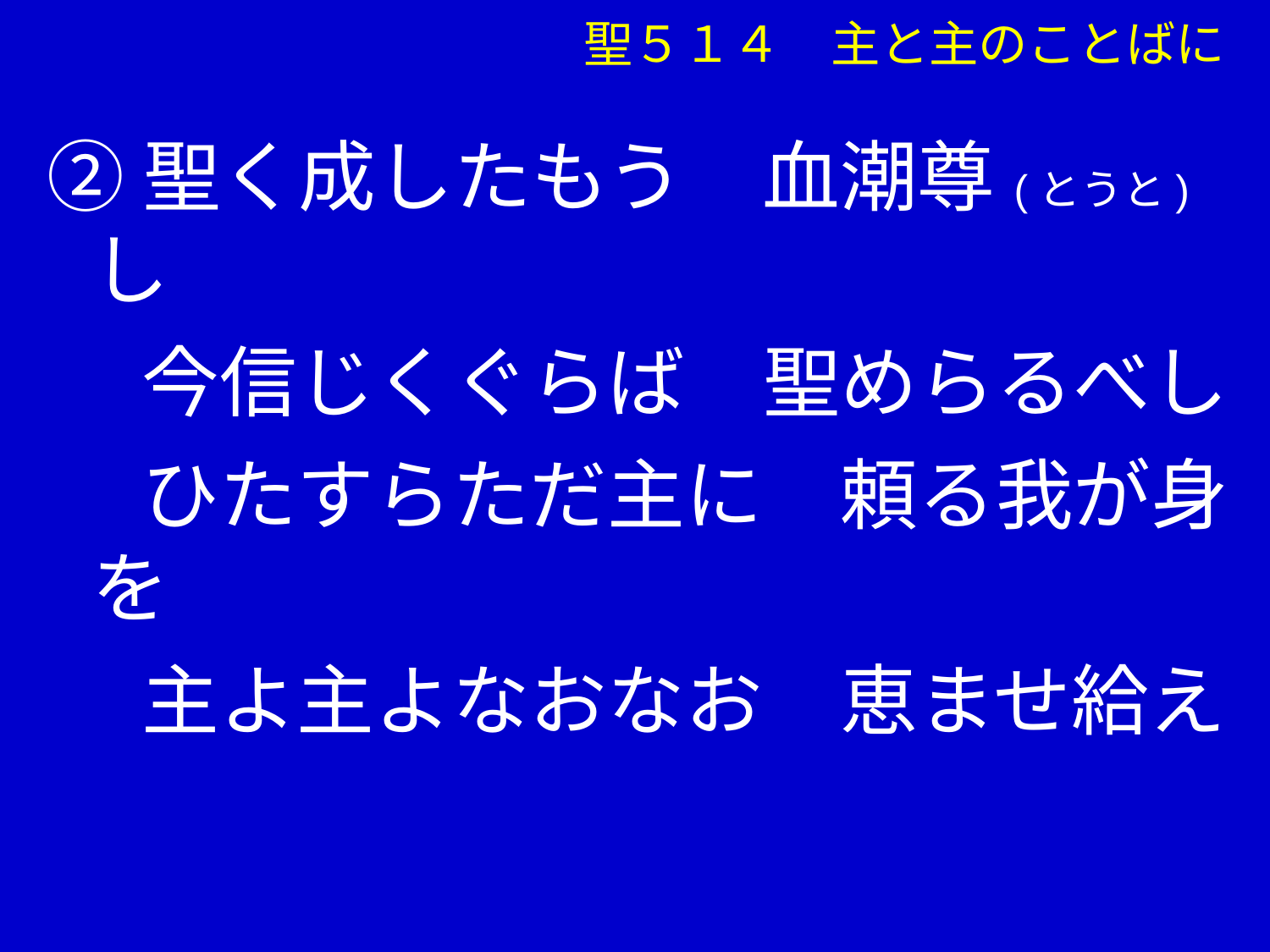

聖５１４　主と主のことばに
②聖く成したもう　血潮尊(とうと)し
　 今信じくぐらば　聖めらるべし
　 ひたすらただ主に　頼る我が身を
　 主よ主よなおなお　恵ませ給え